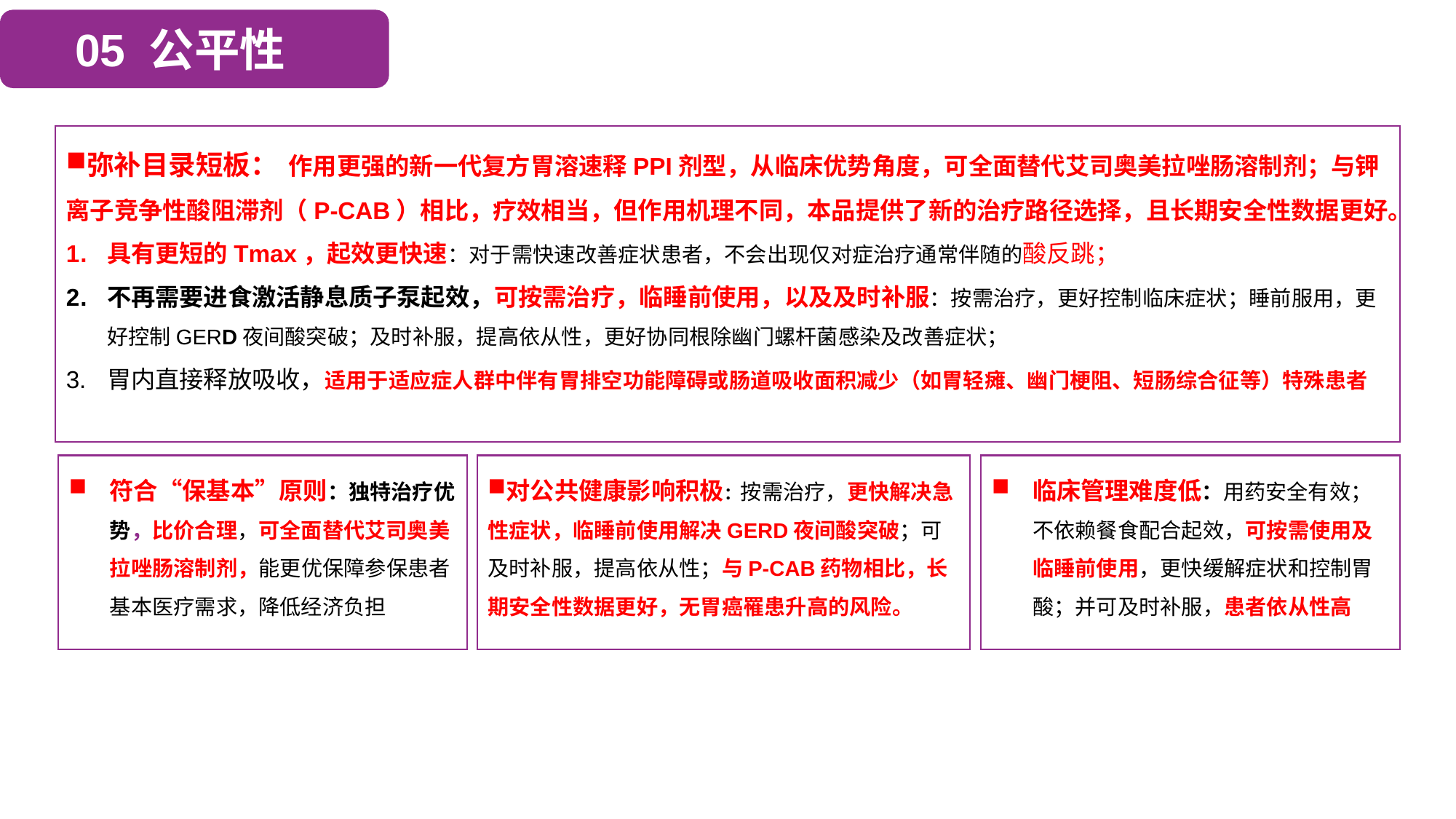

05 公平性
弥补目录短板：  作用更强的新一代复方胃溶速释PPI剂型，从临床优势角度，可全面替代艾司奥美拉唑肠溶制剂；与钾离子竞争性酸阻滞剂（P-CAB）相比，疗效相当，但作用机理不同，本品提供了新的治疗路径选择，且长期安全性数据更好。
具有更短的Tmax，起效更快速：对于需快速改善症状患者，不会出现仅对症治疗通常伴随的酸反跳；
不再需要进食激活静息质子泵起效，可按需治疗，临睡前使用，以及及时补服：按需治疗，更好控制临床症状；睡前服用，更好控制GERD夜间酸突破；及时补服，提高依从性，更好协同根除幽门螺杆菌感染及改善症状；
胃内直接释放吸收，适用于适应症人群中伴有胃排空功能障碍或肠道吸收面积减少（如胃轻瘫、幽门梗阻、短肠综合征等）特殊患者
符合“保基本”原则：独特治疗优势，比价合理，可全面替代艾司奥美拉唑肠溶制剂，能更优保障参保患者基本医疗需求，降低经济负担

对公共健康影响积极：按需治疗，更快解决急性症状，临睡前使用解决GERD夜间酸突破；可及时补服，提高依从性；与P-CAB药物相比，长期安全性数据更好，无胃癌罹患升高的风险。

临床管理难度低：用药安全有效；不依赖餐食配合起效，可按需使用及临睡前使用，更快缓解症状和控制胃酸；并可及时补服，患者依从性高